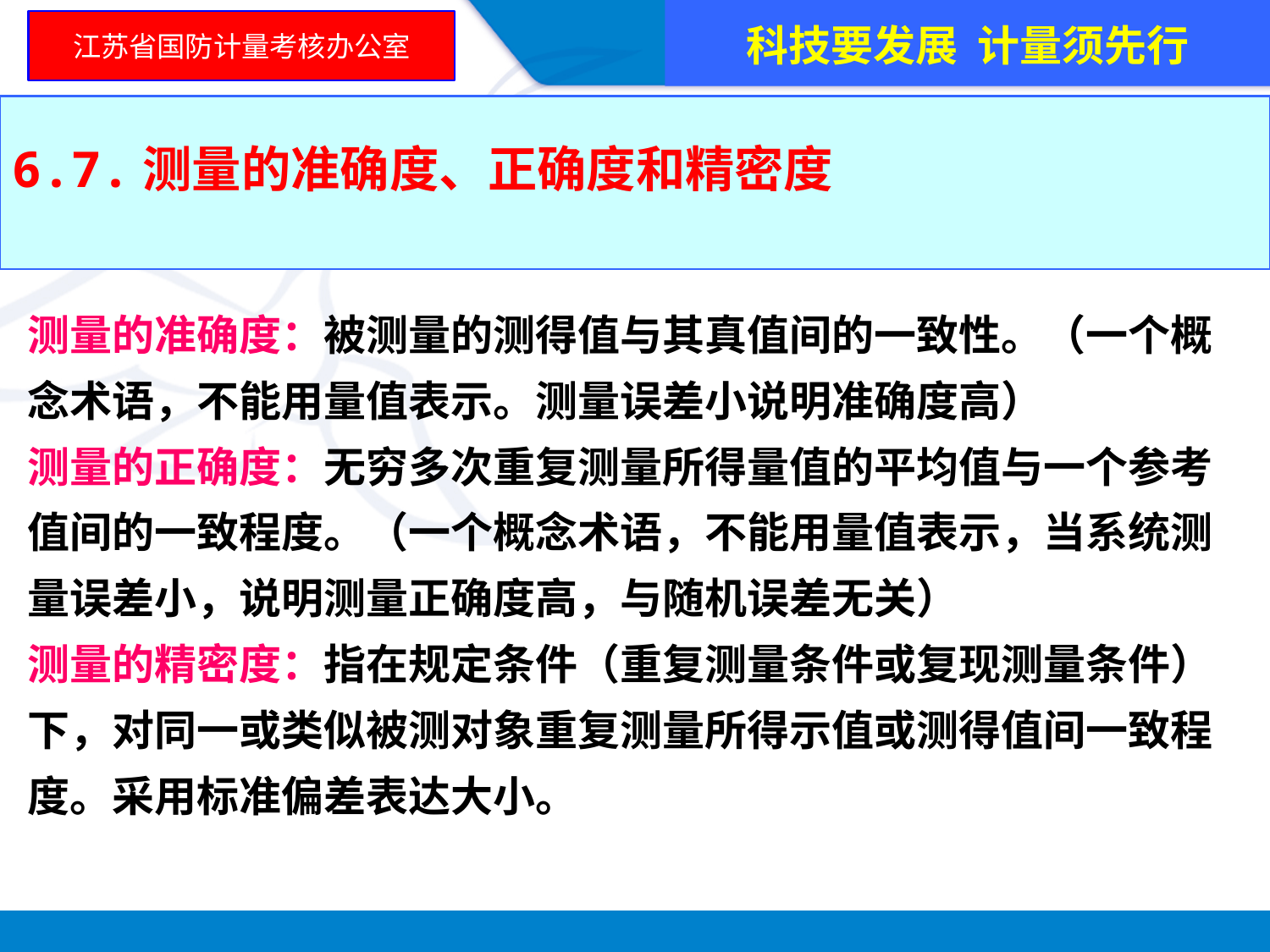

科技要发展  计量须先行
江苏省国防计量考核办公室
6.7.测量的准确度、正确度和精密度

测量的准确度：被测量的测得值与其真值间的一致性。（一个概念术语，不能用量值表示。测量误差小说明准确度高）
测量的正确度：无穷多次重复测量所得量值的平均值与一个参考值间的一致程度。（一个概念术语，不能用量值表示，当系统测量误差小，说明测量正确度高，与随机误差无关）
测量的精密度：指在规定条件（重复测量条件或复现测量条件）下，对同一或类似被测对象重复测量所得示值或测得值间一致程度。采用标准偏差表达大小。